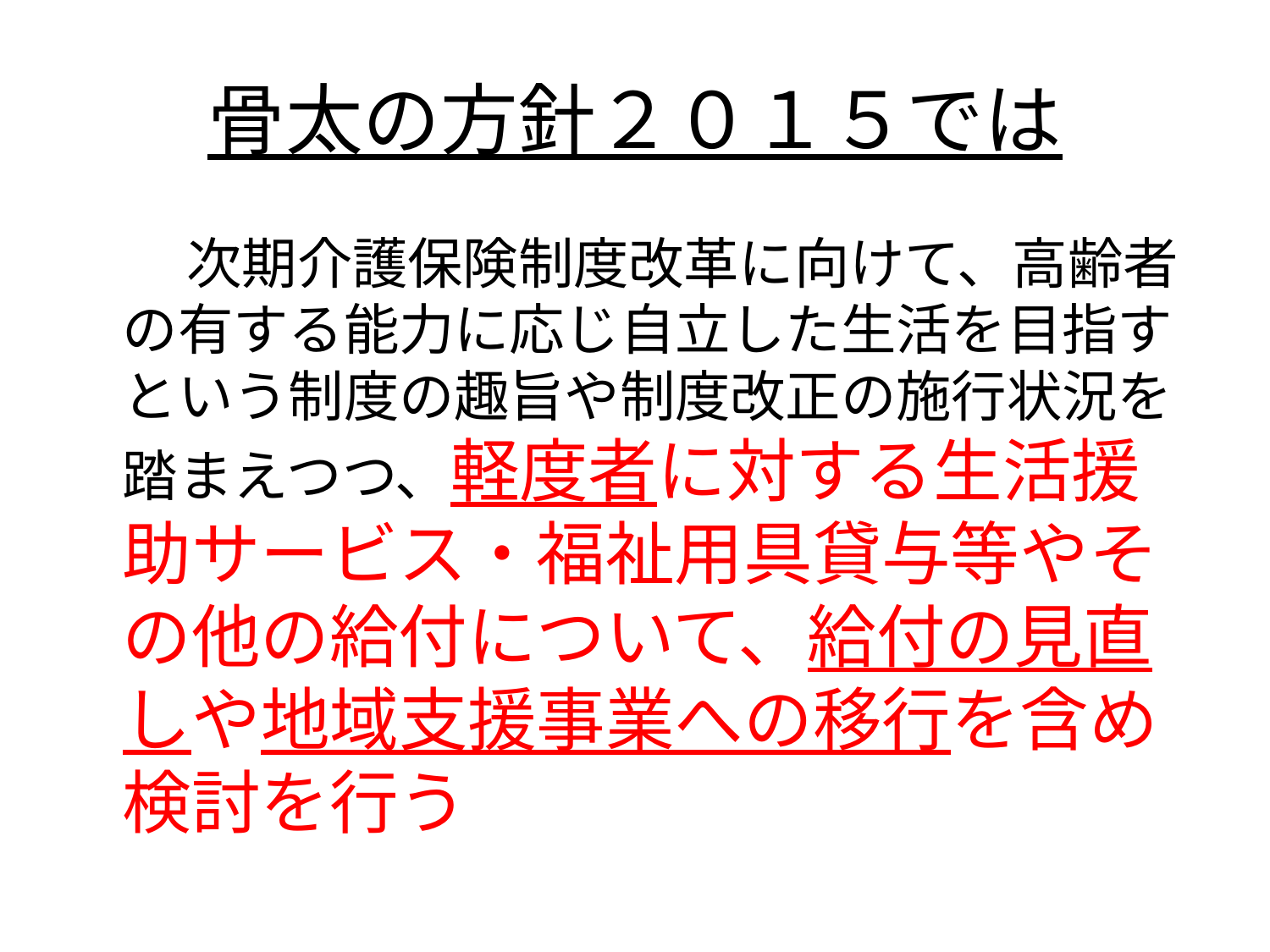

# 骨太の方針２０１５では
　　次期介護保険制度改革に向けて、高齢者の有する能力に応じ自立した生活を目指すという制度の趣旨や制度改正の施行状況を踏まえつつ、軽度者に対する生活援助サービス・福祉用具貸与等やその他の給付について、給付の見直しや地域支援事業への移行を含め検討を行う